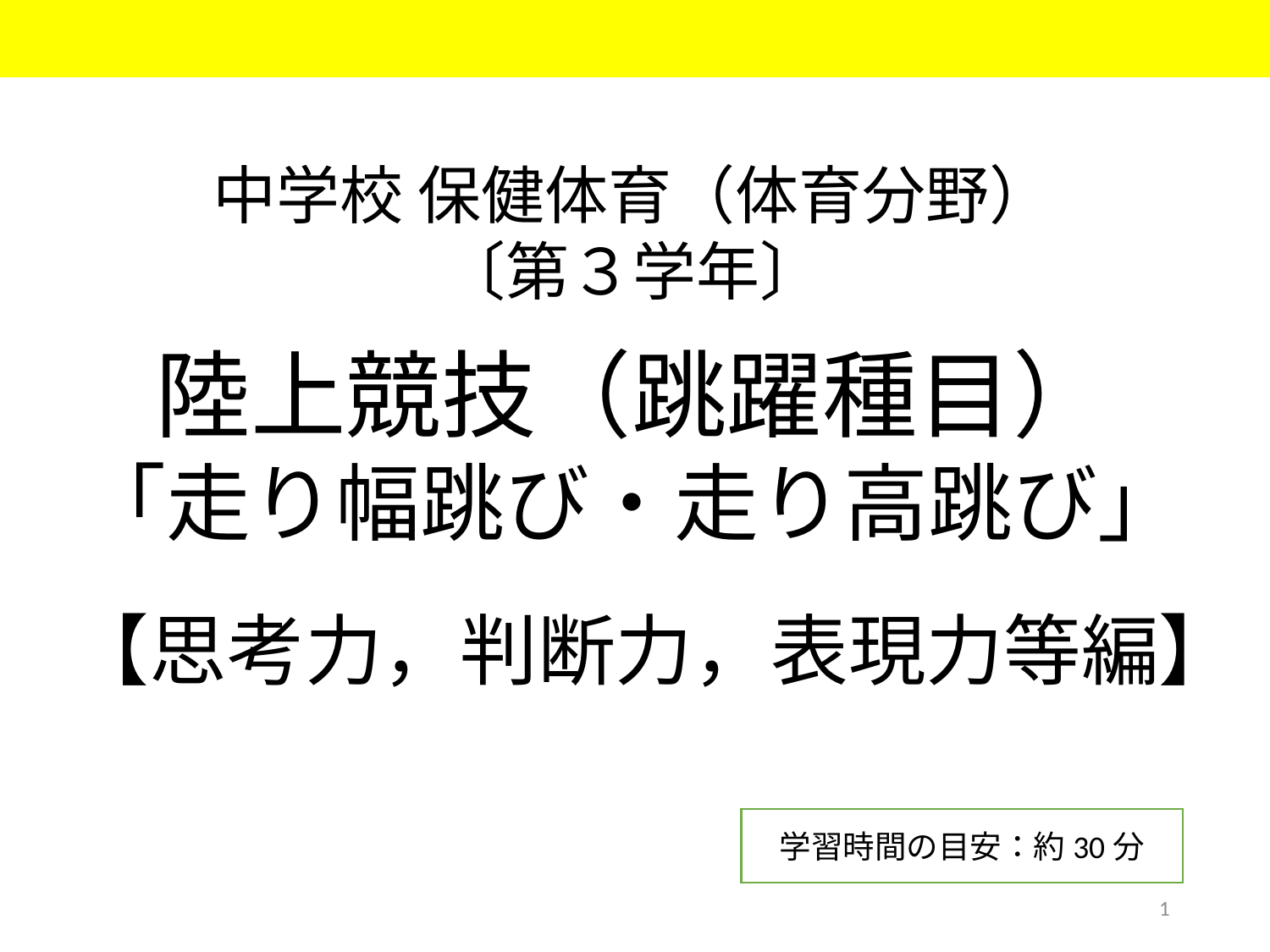

中学校 保健体育（体育分野）
〔第３学年〕
中学校　保健体育
陸上競技（跳躍種目）
「走り幅跳び・走り高跳び」

【思考力，判断力，表現力等編】
学習時間の目安：約30分
1